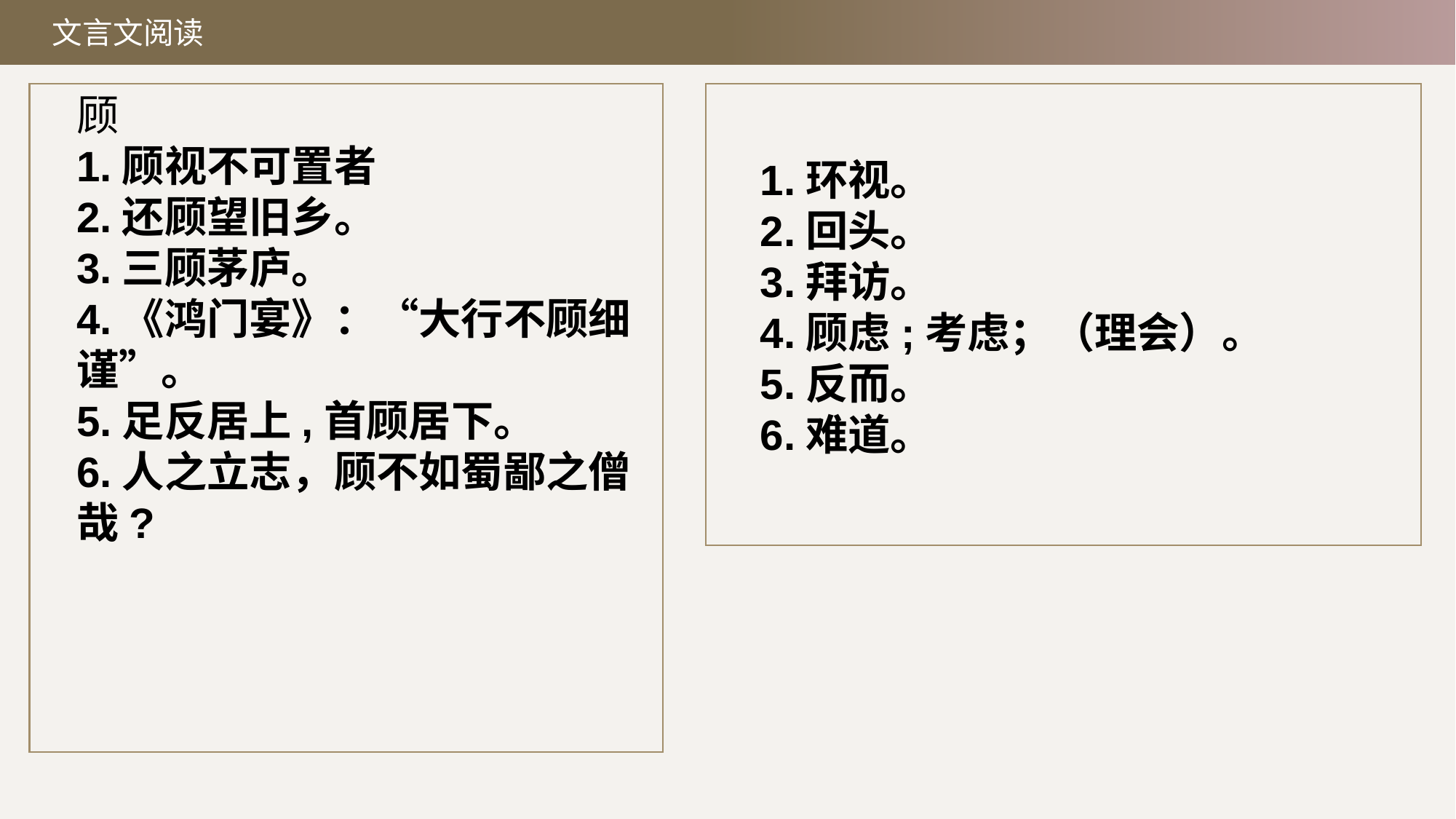

文言文阅读
顾
1.顾视不可置者
2.还顾望旧乡。
3.三顾茅庐。
4.《鸿门宴》：“大行不顾细谨”。
5.足反居上,首顾居下。
6.人之立志，顾不如蜀鄙之僧哉?

1.环视。
2.回头。
3.拜访。
4.顾虑;考虑；（理会）。
5.反而。
6.难道。